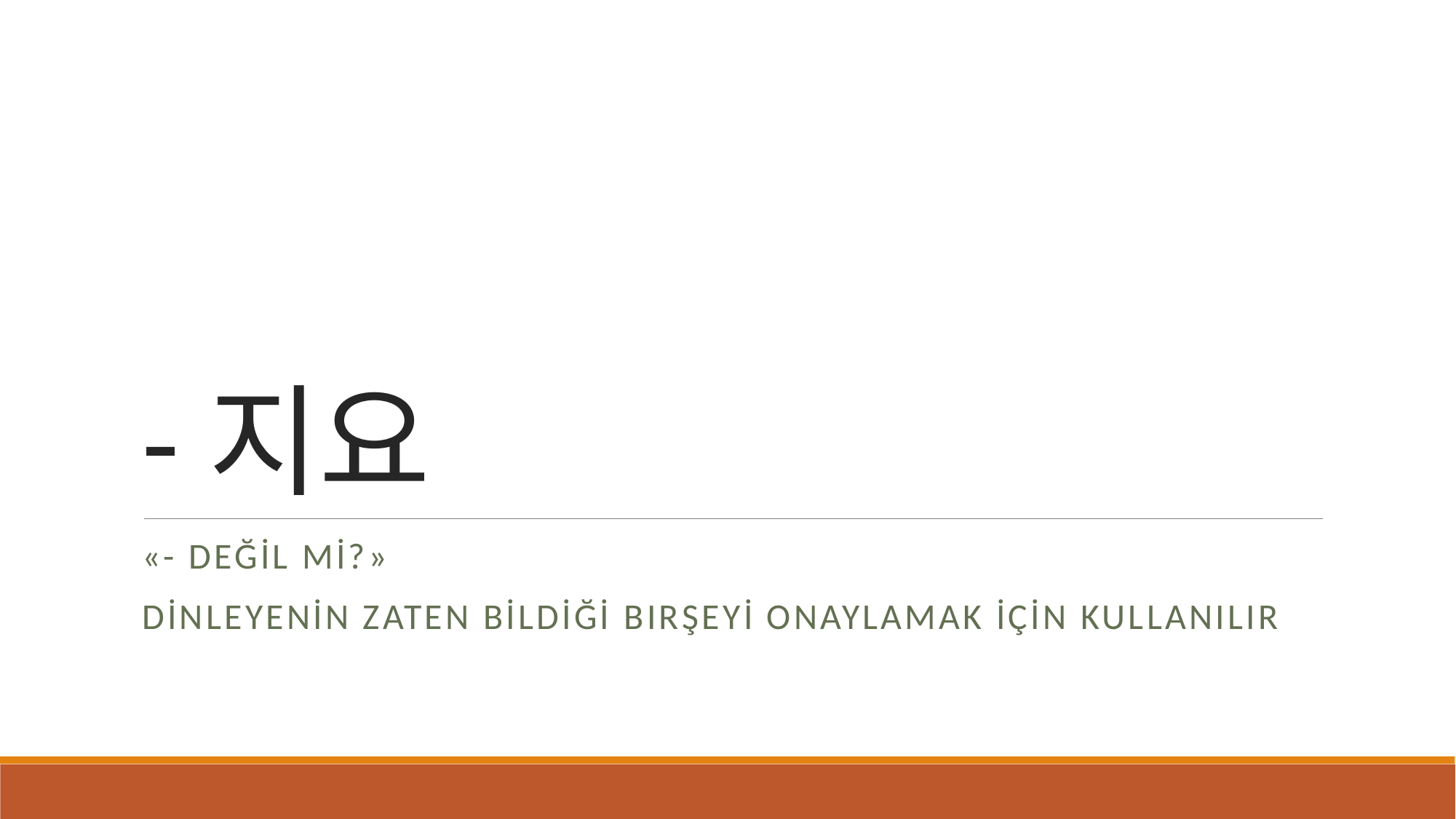

# -지요
«- değil mi?»
Dinleyenin zaten bildiği birşeyi onaylamak için kullanılır